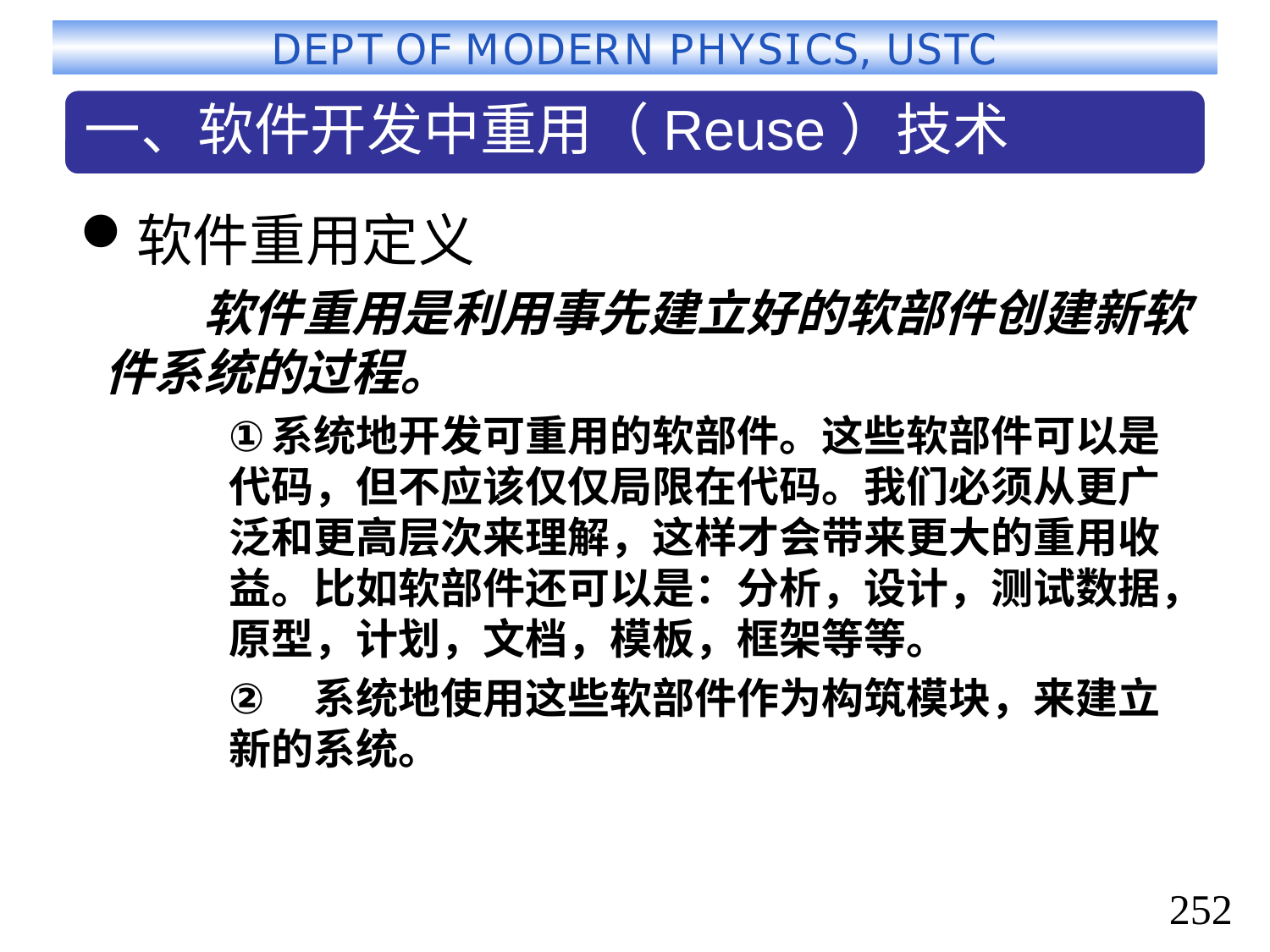

一、软件开发中重用（Reuse）技术
软件重用定义
软件重用是利用事先建立好的软部件创建新软件系统的过程。
系统地开发可重用的软部件。这些软部件可以是代码，但不应该仅仅局限在代码。我们必须从更广泛和更高层次来理解，这样才会带来更大的重用收益。比如软部件还可以是：分析，设计，测试数据，原型，计划，文档，模板，框架等等。
　系统地使用这些软部件作为构筑模块，来建立新的系统。